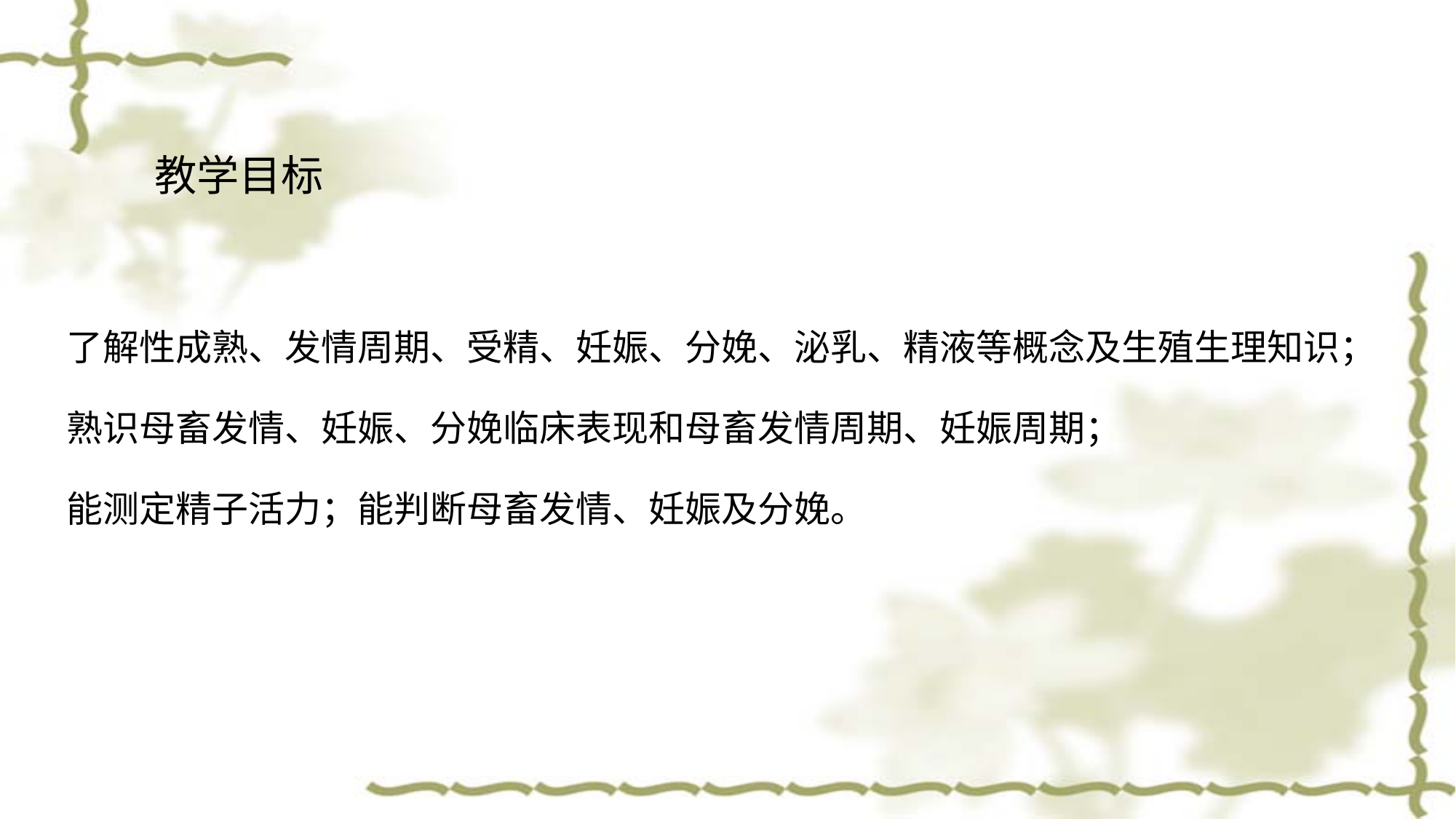

教学目标
了解性成熟、发情周期、受精、妊娠、分娩、泌乳、精液等概念及生殖生理知识；
熟识母畜发情、妊娠、分娩临床表现和母畜发情周期、妊娠周期；
能测定精子活力；能判断母畜发情、妊娠及分娩。